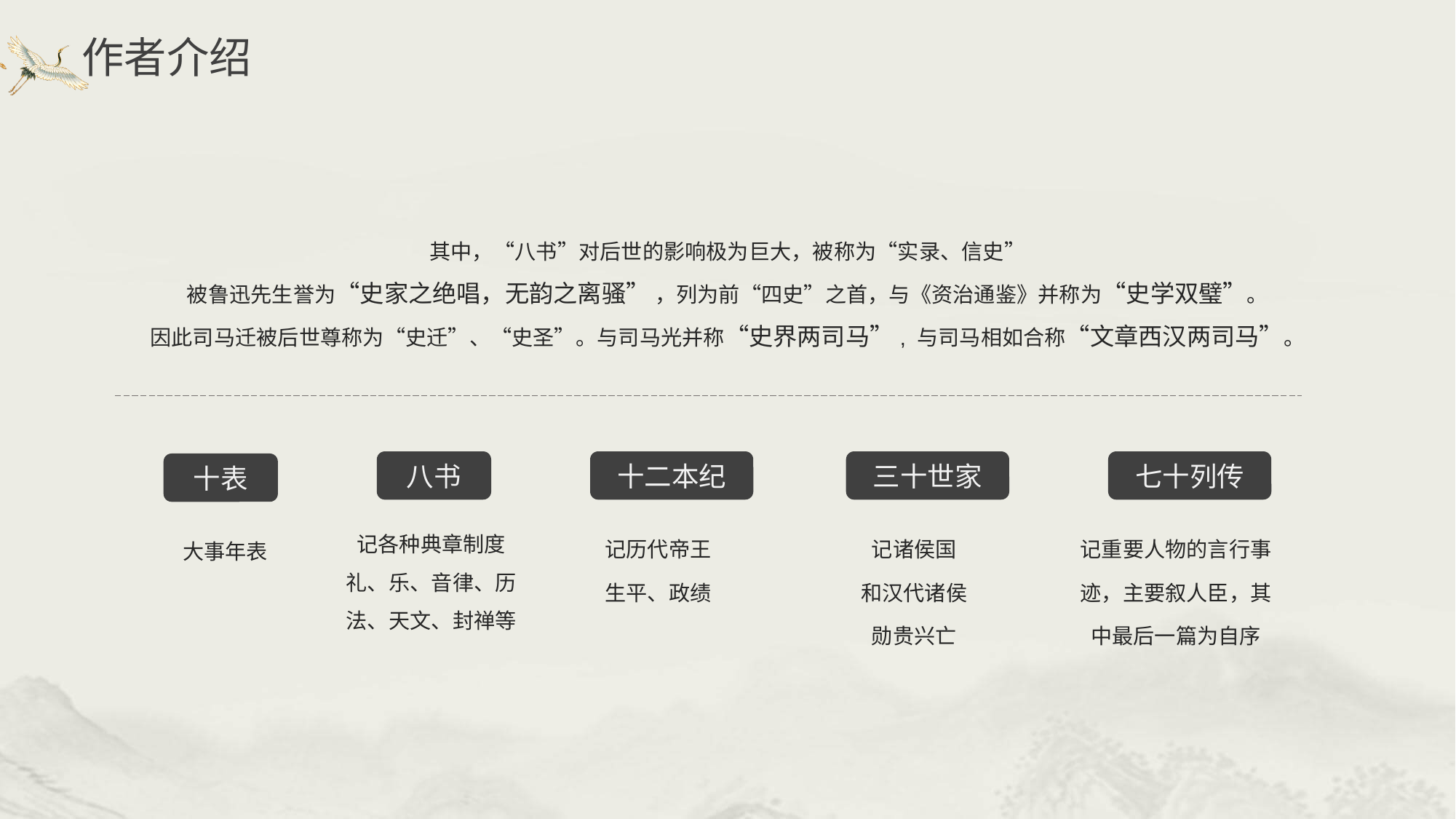

作者介绍
其中，“八书”对后世的影响极为巨大，被称为“实录、信史”
被鲁迅先生誉为“史家之绝唱，无韵之离骚” ，列为前“四史”之首，与《资治通鉴》并称为“史学双璧”。
因此司马迁被后世尊称为“史迁”、“史圣”。与司马光并称“史界两司马”, 与司马相如合称“文章西汉两司马”。
八书
十二本纪
三十世家
七十列传
十表
记各种典章制度
礼、乐、音律、历法、天文、封禅等
记历代帝王
生平、政绩
记诸侯国
和汉代诸侯
勋贵兴亡
记重要人物的言行事迹，主要叙人臣，其中最后一篇为自序
大事年表